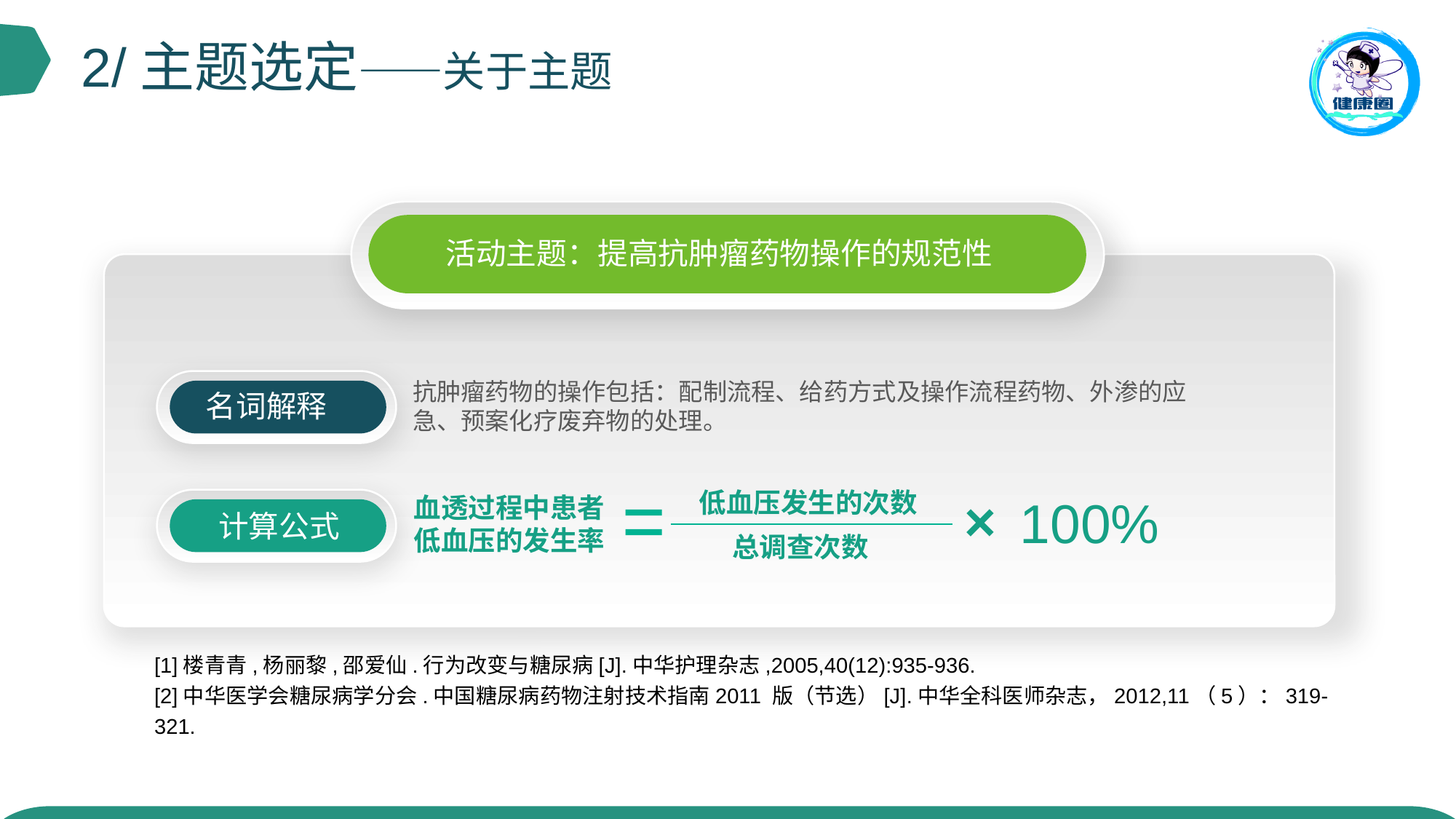

2/主题选定——关于主题

活动主题：提高抗肿瘤药物操作的规范性

名词解释

抗肿瘤药物的操作包括：配制流程、给药方式及操作流程药物、外渗的应急、预案化疗废弃物的处理。
低血压发生的次数
总调查次数
×
100%
血透过程中患者
低血压的发生率

计算公式

[1]楼青青,杨丽黎,邵爱仙.行为改变与糖尿病[J].中华护理杂志,2005,40(12):935-936.
[2]中华医学会糖尿病学分会.中国糖尿病药物注射技术指南2011 版（节选）[J].中华全科医师杂志，2012,11（5）：319-321.